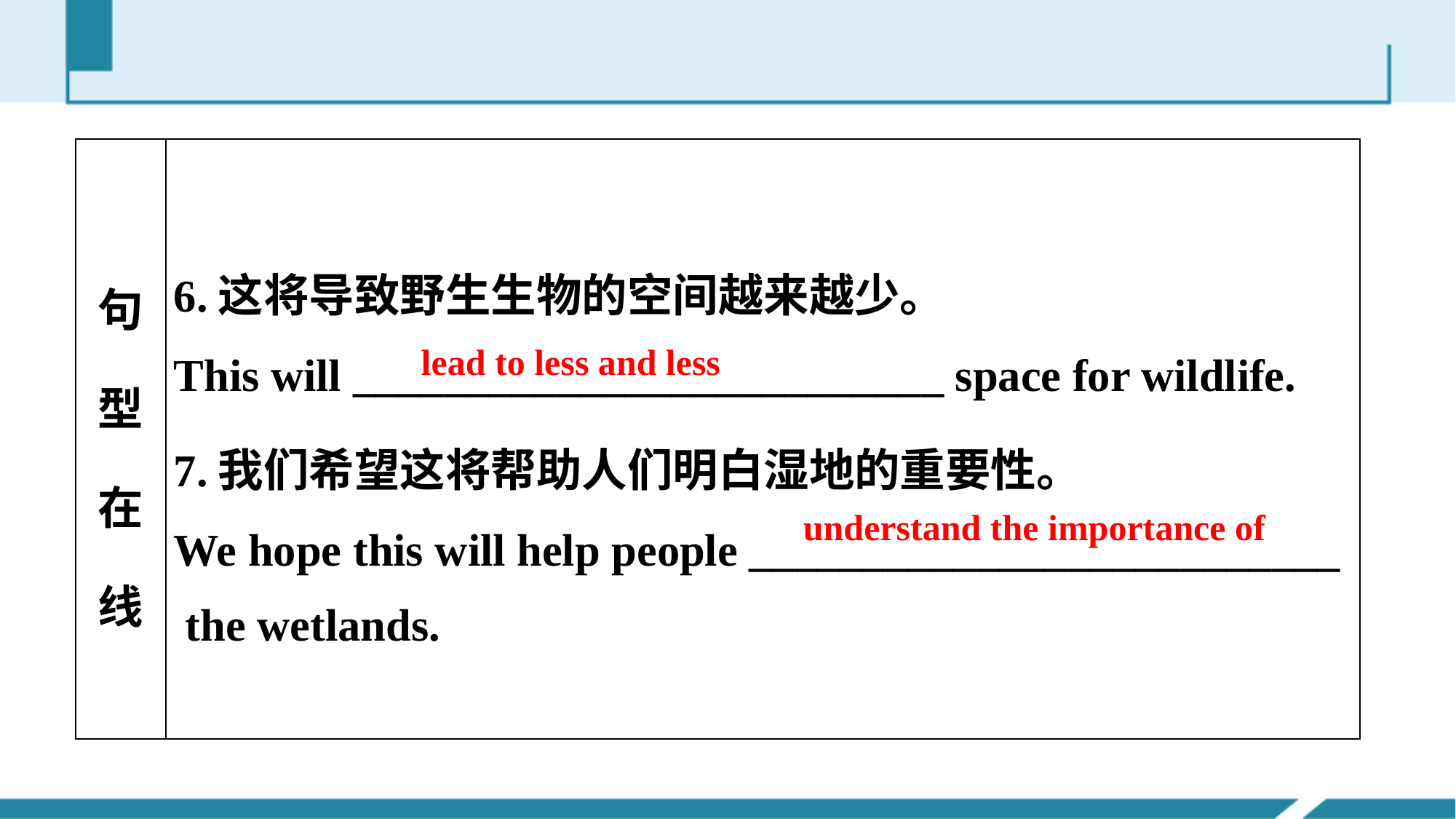

| 句型在线 | 6.这将导致野生生物的空间越来越少。 This will \_\_\_\_\_\_\_\_\_\_\_\_\_\_\_\_\_\_\_\_\_\_\_\_\_\_ space for wildlife. 7.我们希望这将帮助人们明白湿地的重要性。 We hope this will help people \_\_\_\_\_\_\_\_\_\_\_\_\_\_\_\_\_\_\_\_\_\_\_\_\_\_ the wetlands. |
| --- | --- |
lead to less and less
understand the importance of